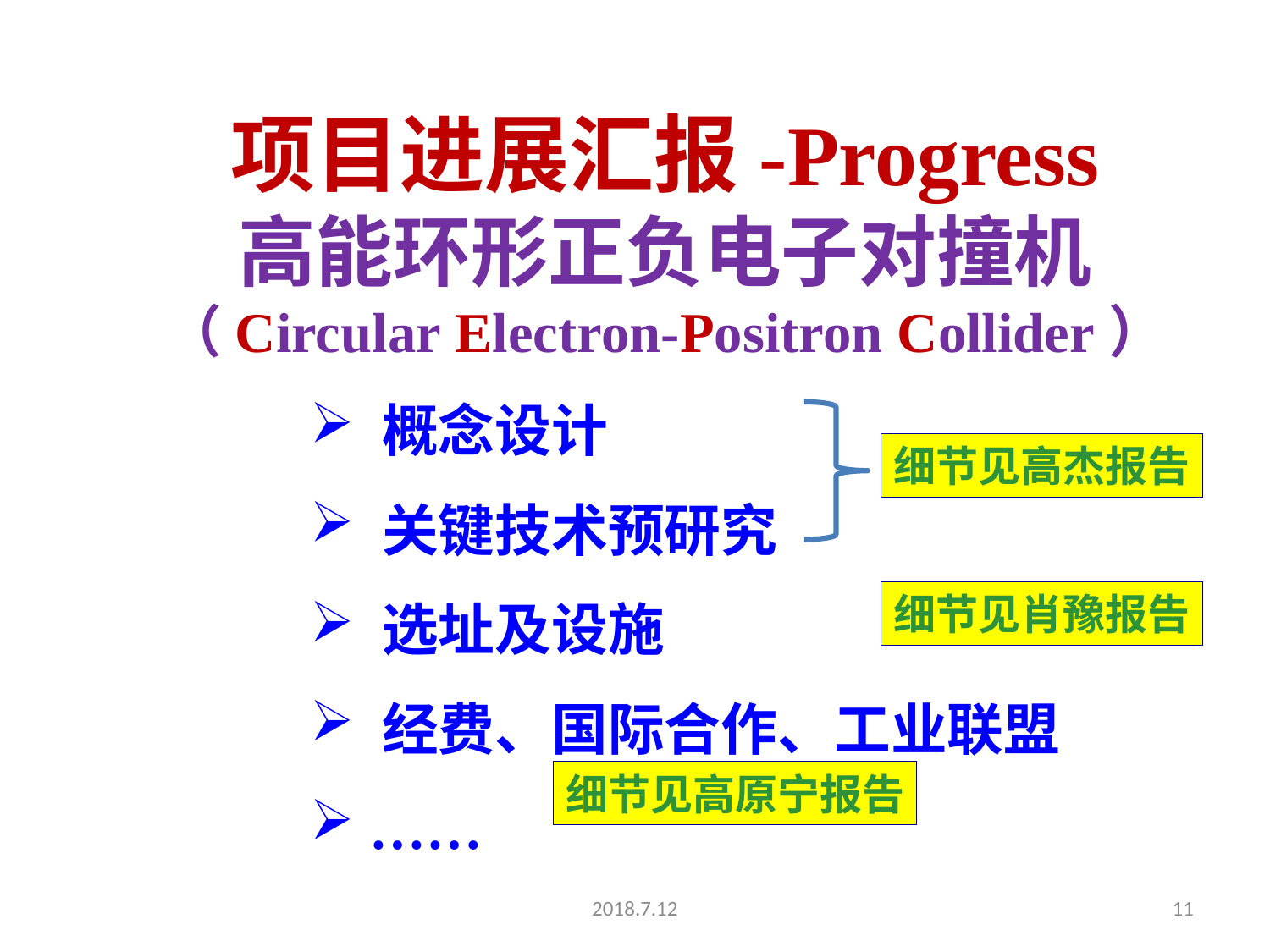

项目进展汇报-Progress
高能环形正负电子对撞机（Circular Electron-Positron Collider）
 概念设计
 关键技术预研究
 选址及设施
 经费、国际合作、工业联盟
 ……

细节见高杰报告
细节见肖豫报告
细节见高原宁报告
2018.7.12
11